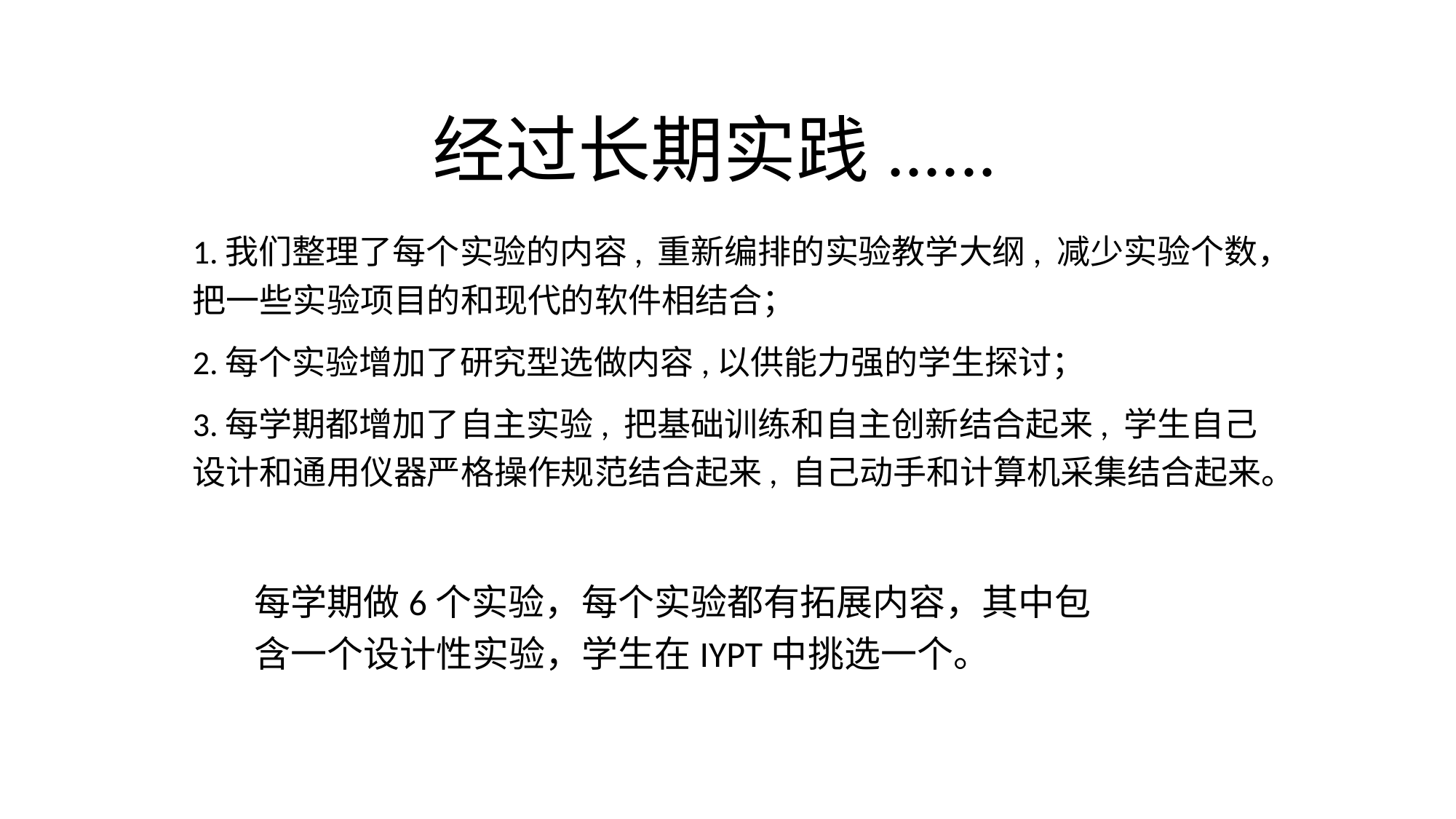

# 经过长期实践......
1.我们整理了每个实验的内容, 重新编排的实验教学大纲, 减少实验个数，把一些实验项目的和现代的软件相结合；
2.每个实验增加了研究型选做内容,以供能力强的学生探讨；
3.每学期都增加了自主实验, 把基础训练和自主创新结合起来, 学生自己设计和通用仪器严格操作规范结合起来, 自己动手和计算机采集结合起来。

每学期做6个实验，每个实验都有拓展内容，其中包含一个设计性实验，学生在IYPT中挑选一个。